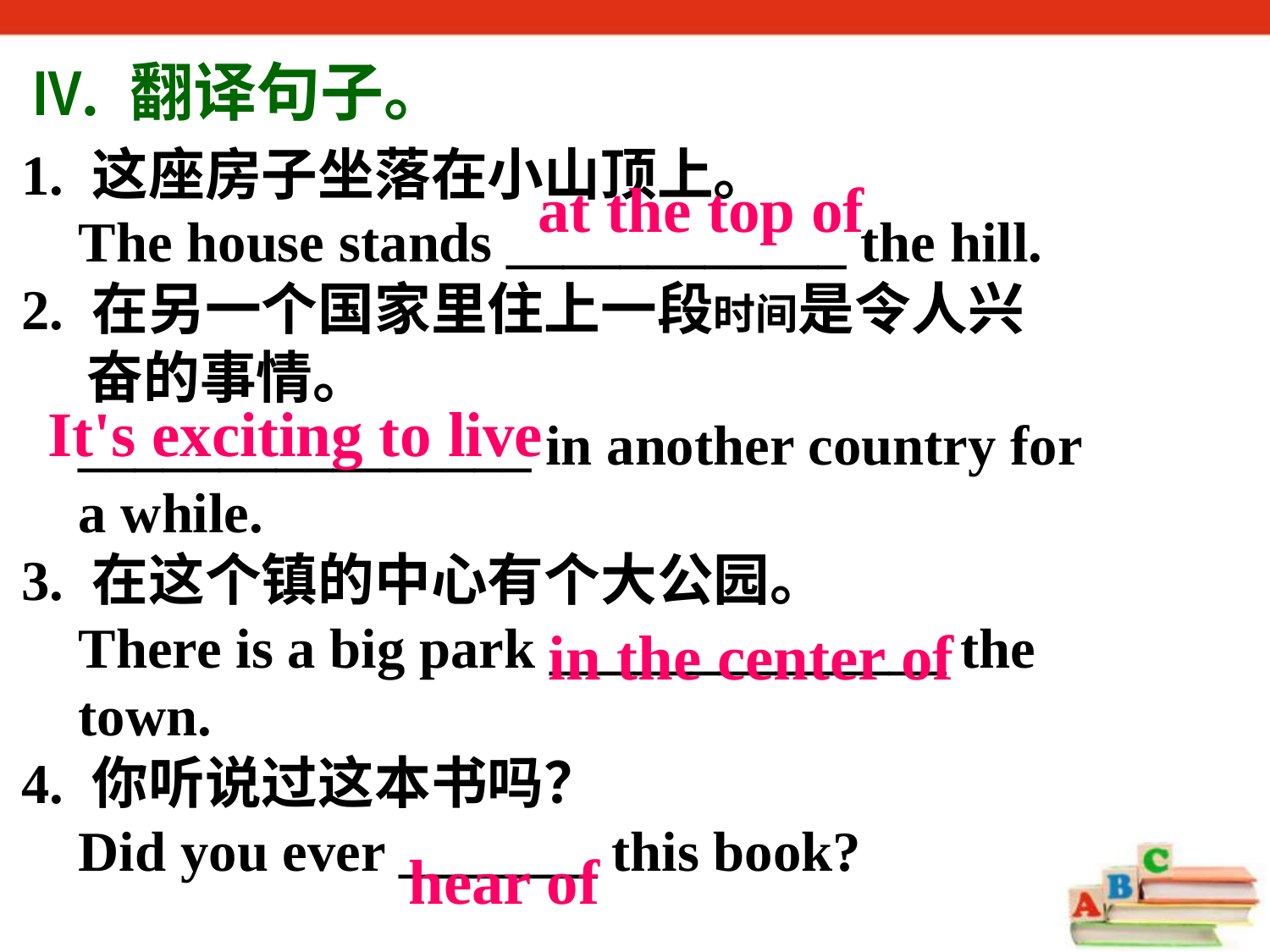

IV. 翻译句子。
1. 这座房子坐落在小山顶上。
    The house stands ____________ the hill.
2. 在另一个国家里住上一段时间是令人兴
    奋的事情。
    ________________ in another country for
    a while.
3. 在这个镇的中心有个大公园。
    There is a big park ______________ the
    town.
4. 你听说过这本书吗？
    Did you ever _______ this book?
at the top of
It's exciting to live
in the center of
hear of